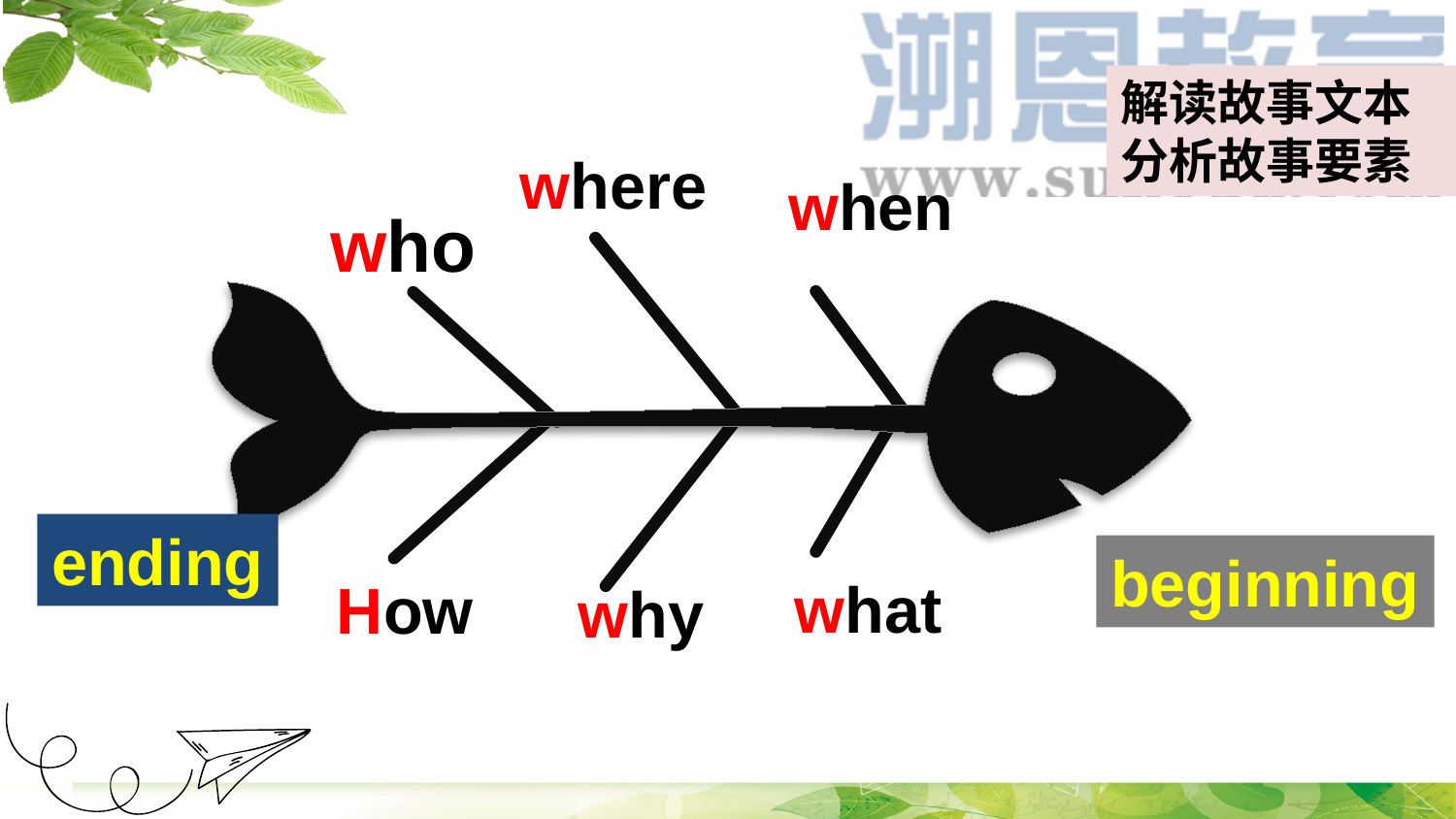

解读故事文本
分析故事要素
where
when
who

ending
beginning
what
How
why